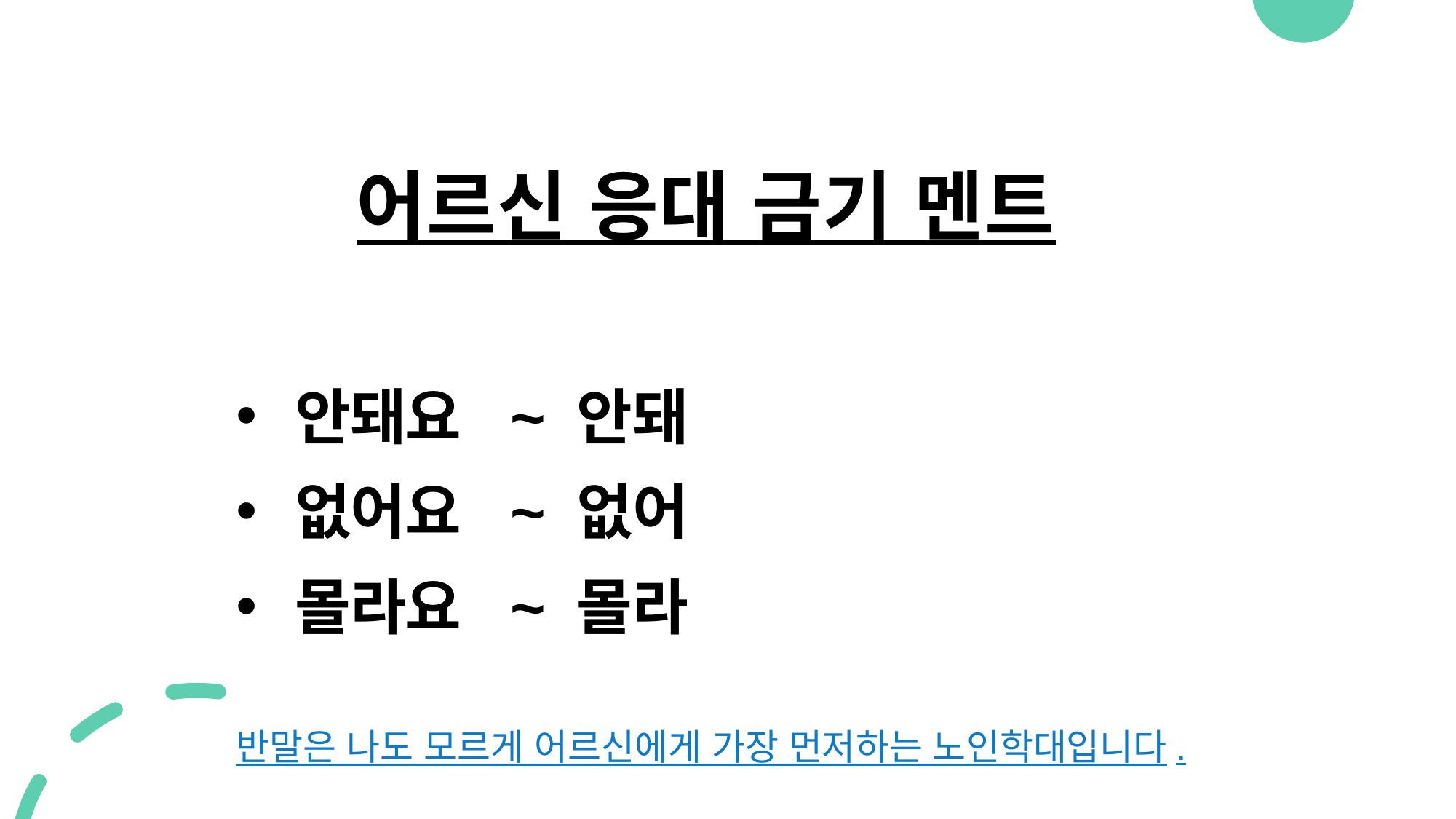

# 어르신 응대 금기 멘트
 안돼요  ~ 안돼
 없어요  ~ 없어
 몰라요  ~ 몰라

반말은 나도 모르게 어르신에게 가장 먼저하는 노인학대입니다.